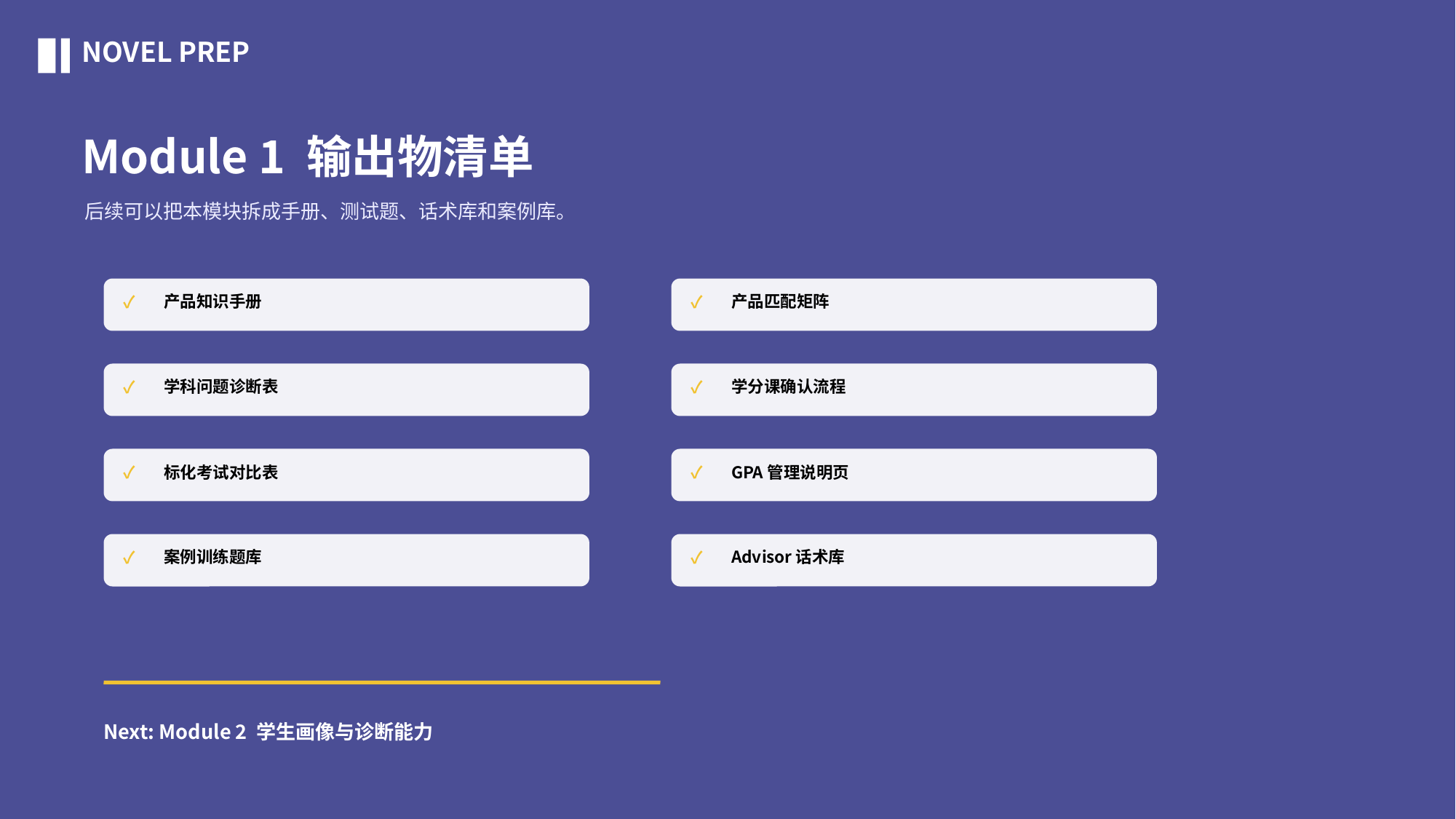

NOVEL PREP

Module 1 输出物清单
后续可以把本模块拆成手册、测试题、话术库和案例库。

✓
产品知识手册
✓
产品匹配矩阵

✓
学科问题诊断表
✓
学分课确认流程

✓
标化考试对比表
✓
GPA管理说明页

✓
案例训练题库
✓
Advisor话术库

Next: Module 2 学生画像与诊断能力